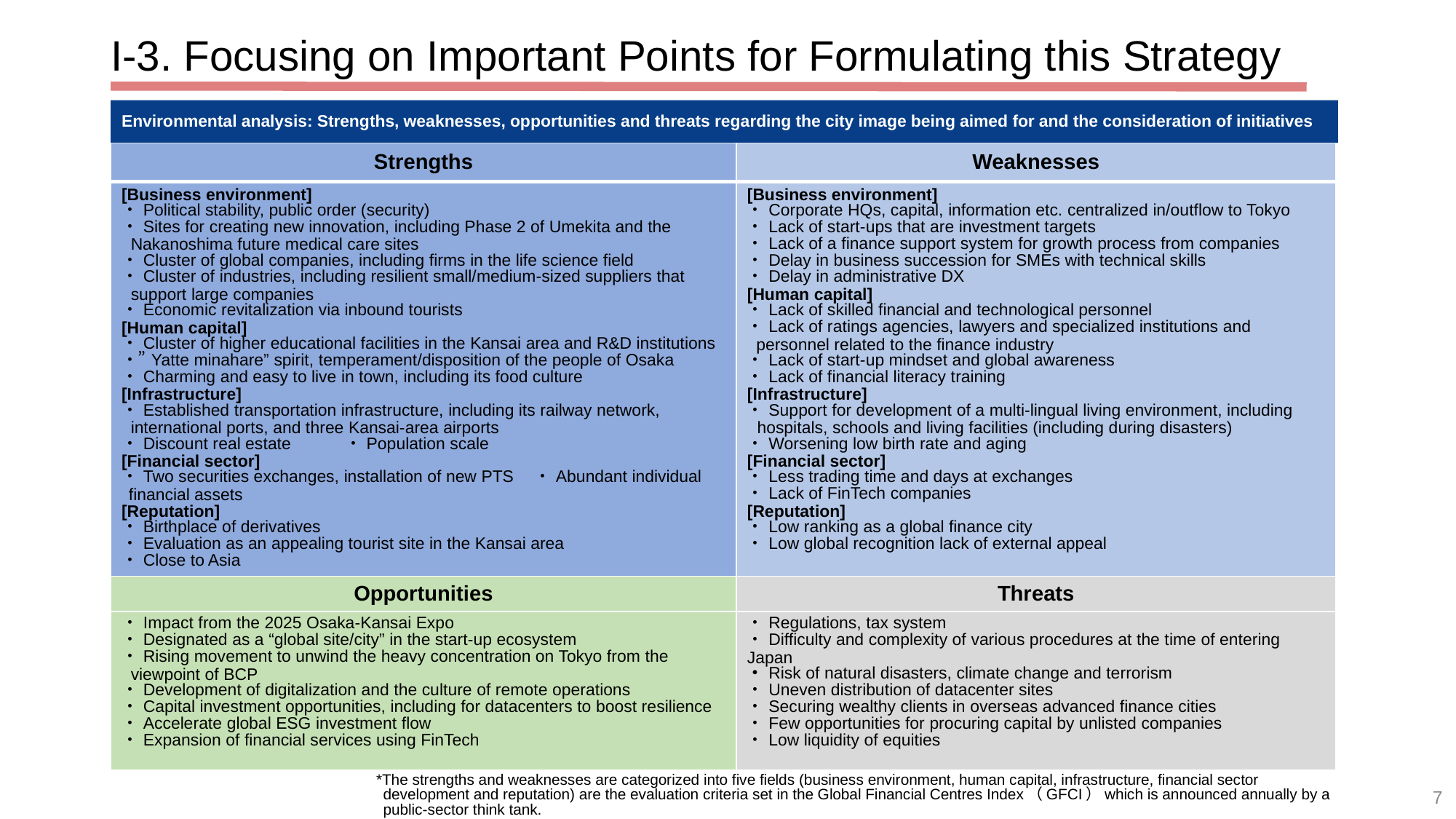

I-3. Focusing on Important Points for Formulating this Strategy
Environmental analysis: Strengths, weaknesses, opportunities and threats regarding the city image being aimed for and the consideration of initiatives
| Strengths | Weaknesses |
| --- | --- |
| [Business environment] ・Political stability, public order (security) ・Sites for creating new innovation, including Phase 2 of Umekita and the Nakanoshima future medical care sites ・Cluster of global companies, including firms in the life science field ・Cluster of industries, including resilient small/medium-sized suppliers that support large companies ・Economic revitalization via inbound tourists [Human capital] ・Cluster of higher educational facilities in the Kansai area and R&D institutions ・”Yatte minahare” spirit, temperament/disposition of the people of Osaka　 ・Charming and easy to live in town, including its food culture [Infrastructure] ・Established transportation infrastructure, including its railway network, international ports, and three Kansai-area airports ・Discount real estate　　　・Population scale [Financial sector] ・Two securities exchanges, installation of new PTS　・Abundant individual financial assets [Reputation] ・Birthplace of derivatives ・Evaluation as an appealing tourist site in the Kansai area ・Close to Asia | [Business environment] ・Corporate HQs, capital, information etc. centralized in/outflow to Tokyo　 ・Lack of start-ups that are investment targets ・Lack of a finance support system for growth process from companies ・Delay in business succession for SMEs with technical skills　 ・Delay in administrative DX [Human capital] ・Lack of skilled financial and technological personnel ・Lack of ratings agencies, lawyers and specialized institutions and personnel related to the finance industry ・Lack of start-up mindset and global awareness　　　　　 ・Lack of financial literacy training [Infrastructure] ・Support for development of a multi-lingual living environment, including hospitals, schools and living facilities (including during disasters) ・Worsening low birth rate and aging [Financial sector] ・Less trading time and days at exchanges ・Lack of FinTech companies [Reputation] ・Low ranking as a global finance city ・Low global recognition lack of external appeal |
| Opportunities | Threats |
| ・Impact from the 2025 Osaka-Kansai Expo ・Designated as a “global site/city” in the start-up ecosystem ・Rising movement to unwind the heavy concentration on Tokyo from the viewpoint of BCP ・Development of digitalization and the culture of remote operations ・Capital investment opportunities, including for datacenters to boost resilience ・Accelerate global ESG investment flow ・Expansion of financial services using FinTech | ・Regulations, tax system ・Difficulty and complexity of various procedures at the time of entering Japan ・Risk of natural disasters, climate change and terrorism ・Uneven distribution of datacenter sites ・Securing wealthy clients in overseas advanced finance cities ・Few opportunities for procuring capital by unlisted companies ・Low liquidity of equities |
*The strengths and weaknesses are categorized into five fields (business environment, human capital, infrastructure, financial sector development and reputation) are the evaluation criteria set in the Global Financial Centres Index（GFCI）which is announced annually by a public-sector think tank.
7